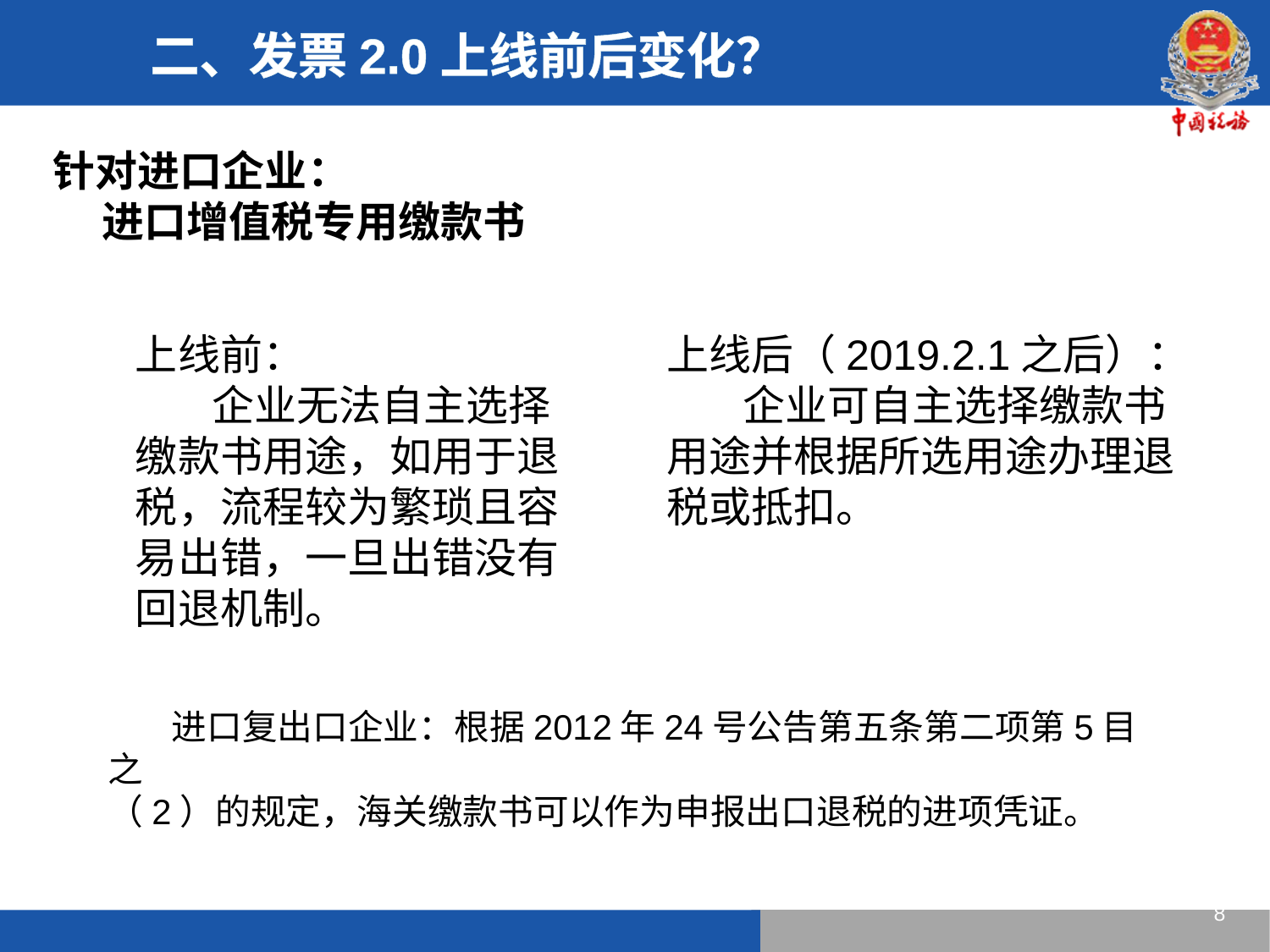

8
二、发票2.0上线前后变化？
针对进口企业：
    进口增值税专用缴款书
上线前：
       企业无法自主选择缴款书用途，如用于退税，流程较为繁琐且容易出错，一旦出错没有回退机制。

上线后（2019.2.1之后）：
       企业可自主选择缴款书用途并根据所选用途办理退税或抵扣。
       进口复出口企业：根据2012年24号公告第五条第二项第5目之
（2）的规定，海关缴款书可以作为申报出口退税的进项凭证。